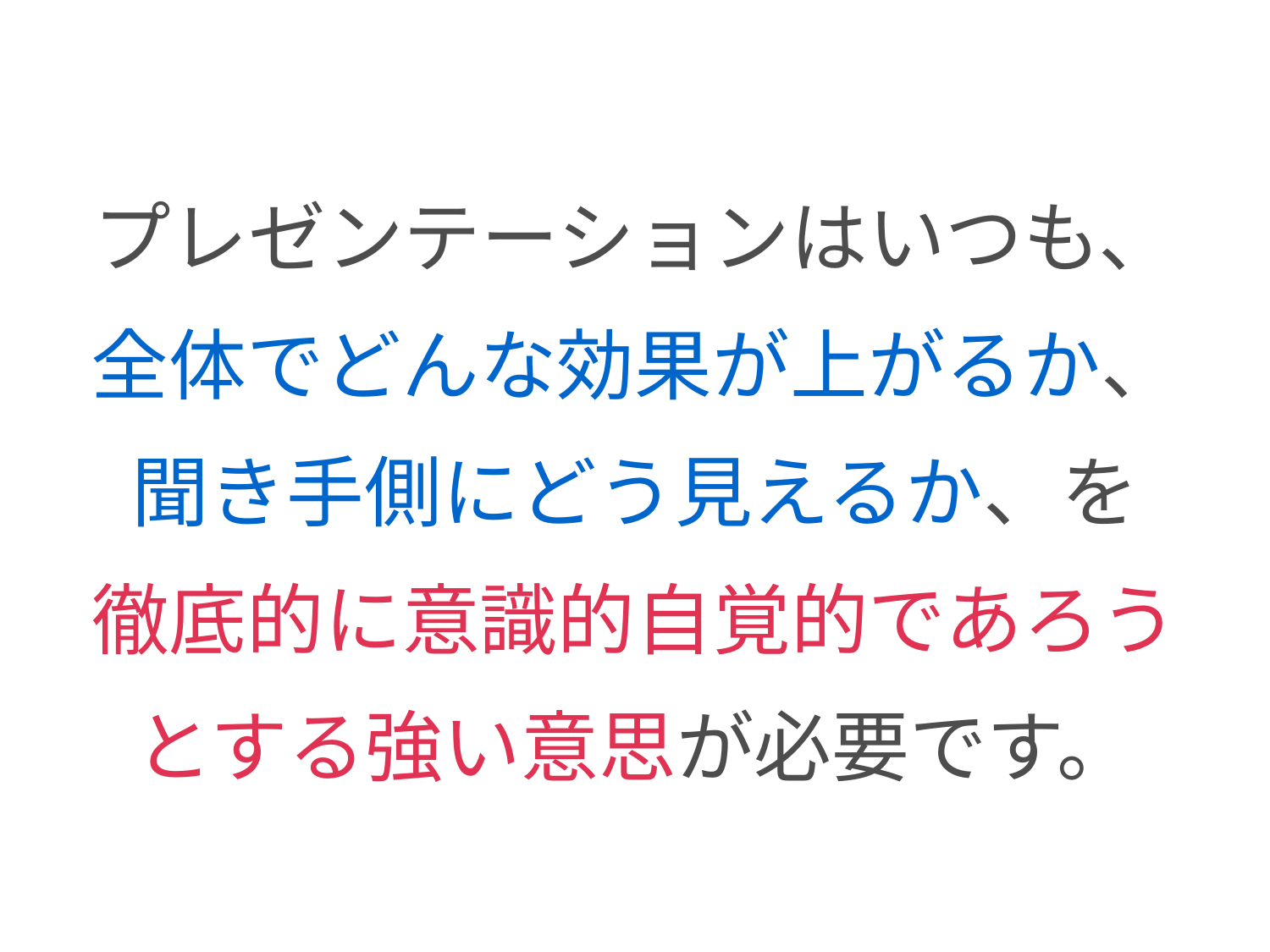

# プレゼンテーションはいつも、 全体でどんな効果が上がるか、 聞き手側にどう見えるか、を 徹底的に意識的自覚的であろう とする強い意思が必要です。